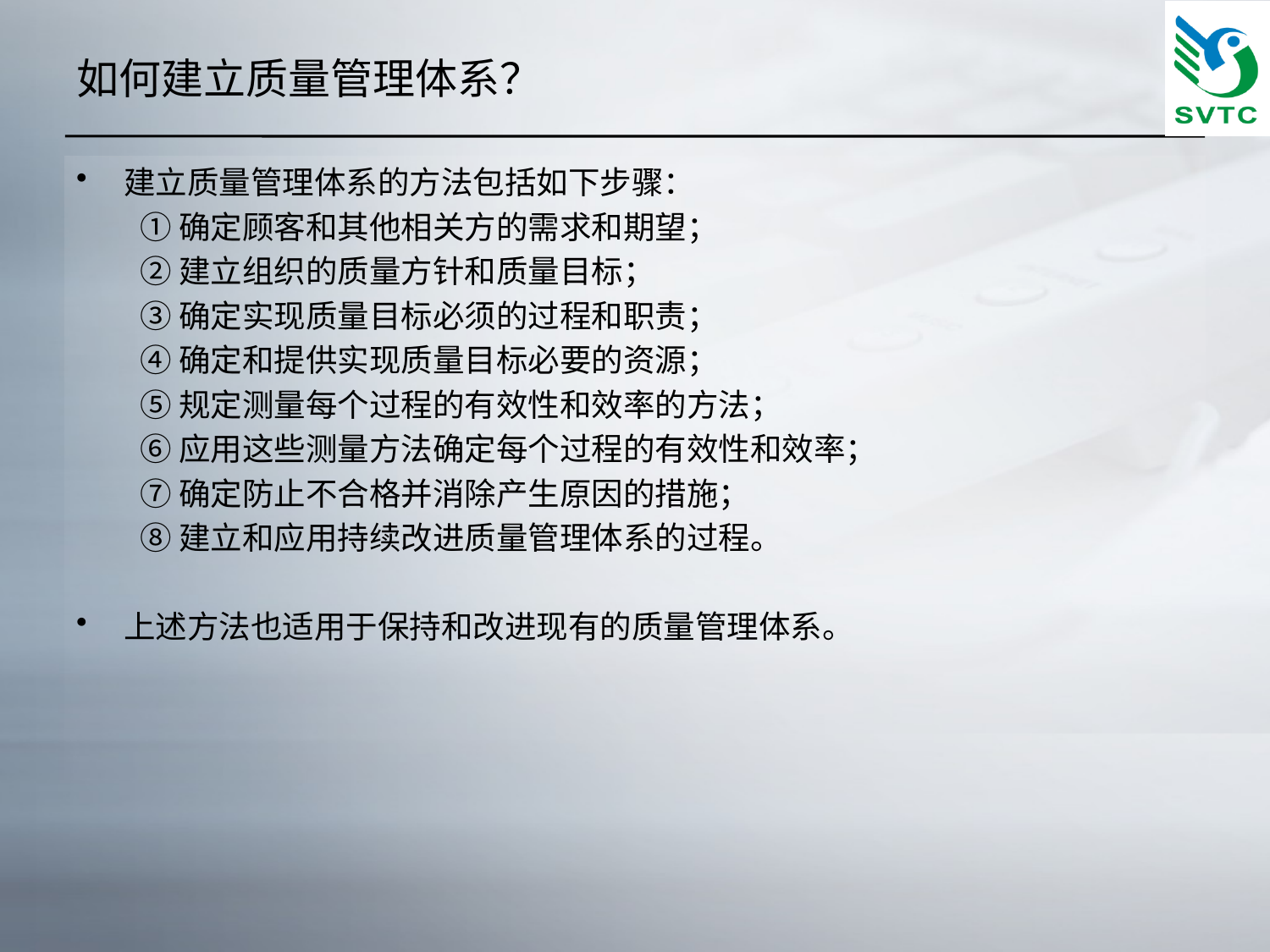

# 如何建立质量管理体系？
建立质量管理体系的方法包括如下步骤：
①确定顾客和其他相关方的需求和期望；
②建立组织的质量方针和质量目标；
③确定实现质量目标必须的过程和职责；
④确定和提供实现质量目标必要的资源；
⑤规定测量每个过程的有效性和效率的方法；
⑥应用这些测量方法确定每个过程的有效性和效率；
⑦确定防止不合格并消除产生原因的措施；
⑧建立和应用持续改进质量管理体系的过程。

上述方法也适用于保持和改进现有的质量管理体系。